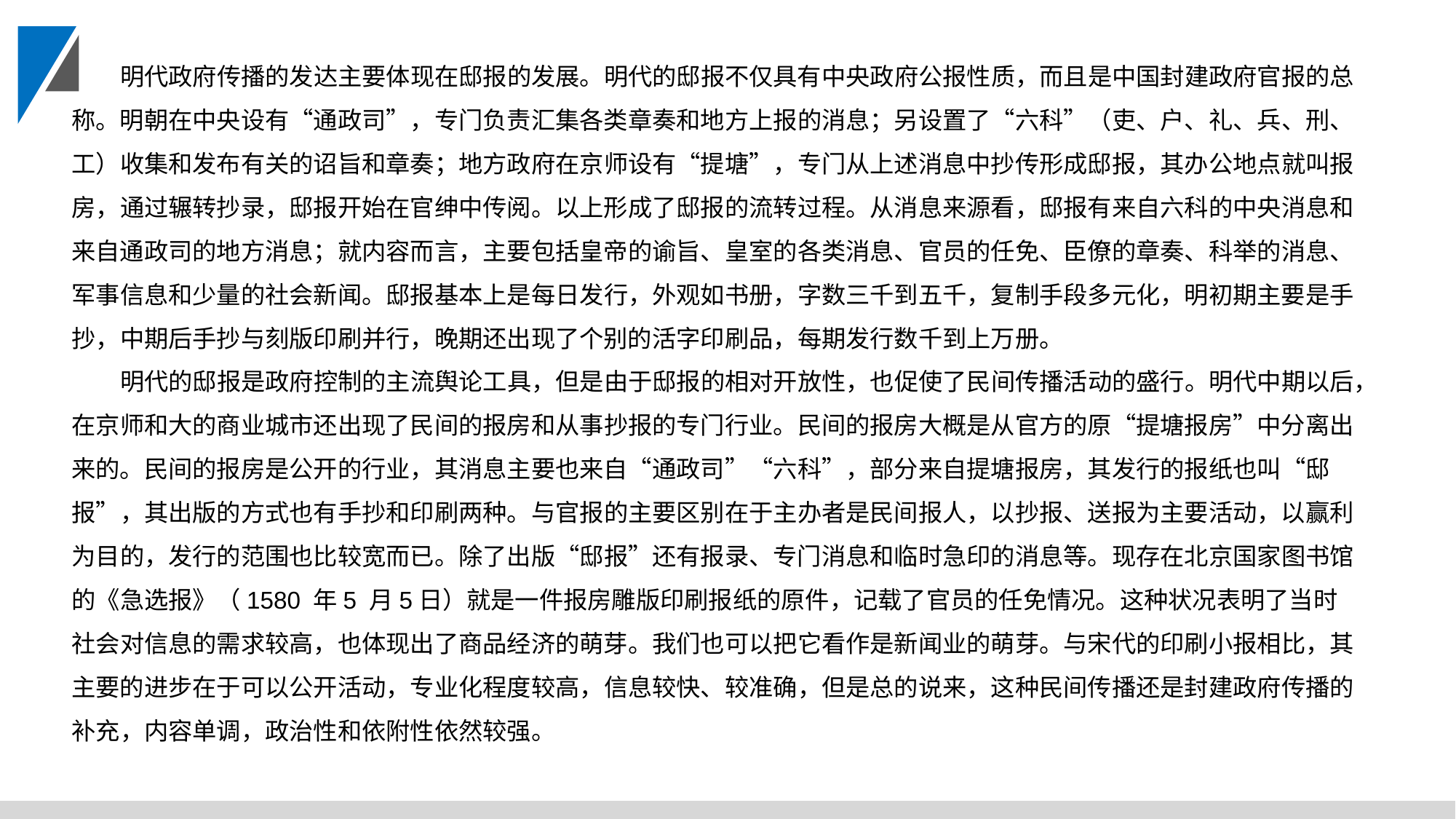

明代政府传播的发达主要体现在邸报的发展。明代的邸报不仅具有中央政府公报性质，而且是中国封建政府官报的总称。明朝在中央设有“通政司”，专门负责汇集各类章奏和地方上报的消息；另设置了“六科”（吏、户、礼、兵、刑、工）收集和发布有关的诏旨和章奏；地方政府在京师设有“提塘”，专门从上述消息中抄传形成邸报，其办公地点就叫报房，通过辗转抄录，邸报开始在官绅中传阅。以上形成了邸报的流转过程。从消息来源看，邸报有来自六科的中央消息和来自通政司的地方消息；就内容而言，主要包括皇帝的谕旨、皇室的各类消息、官员的任免、臣僚的章奏、科举的消息、军事信息和少量的社会新闻。邸报基本上是每日发行，外观如书册，字数三千到五千，复制手段多元化，明初期主要是手抄，中期后手抄与刻版印刷并行，晚期还出现了个别的活字印刷品，每期发行数千到上万册。
明代的邸报是政府控制的主流舆论工具，但是由于邸报的相对开放性，也促使了民间传播活动的盛行。明代中期以后，在京师和大的商业城市还出现了民间的报房和从事抄报的专门行业。民间的报房大概是从官方的原“提塘报房”中分离出来的。民间的报房是公开的行业，其消息主要也来自“通政司”“六科”，部分来自提塘报房，其发行的报纸也叫“邸报”，其出版的方式也有手抄和印刷两种。与官报的主要区别在于主办者是民间报人，以抄报、送报为主要活动，以赢利为目的，发行的范围也比较宽而已。除了出版“邸报”还有报录、专门消息和临时急印的消息等。现存在北京国家图书馆的《急选报》（1580 年5 月5日）就是一件报房雕版印刷报纸的原件，记载了官员的任免情况。这种状况表明了当时社会对信息的需求较高，也体现出了商品经济的萌芽。我们也可以把它看作是新闻业的萌芽。与宋代的印刷小报相比，其主要的进步在于可以公开活动，专业化程度较高，信息较快、较准确，但是总的说来，这种民间传播还是封建政府传播的补充，内容单调，政治性和依附性依然较强。